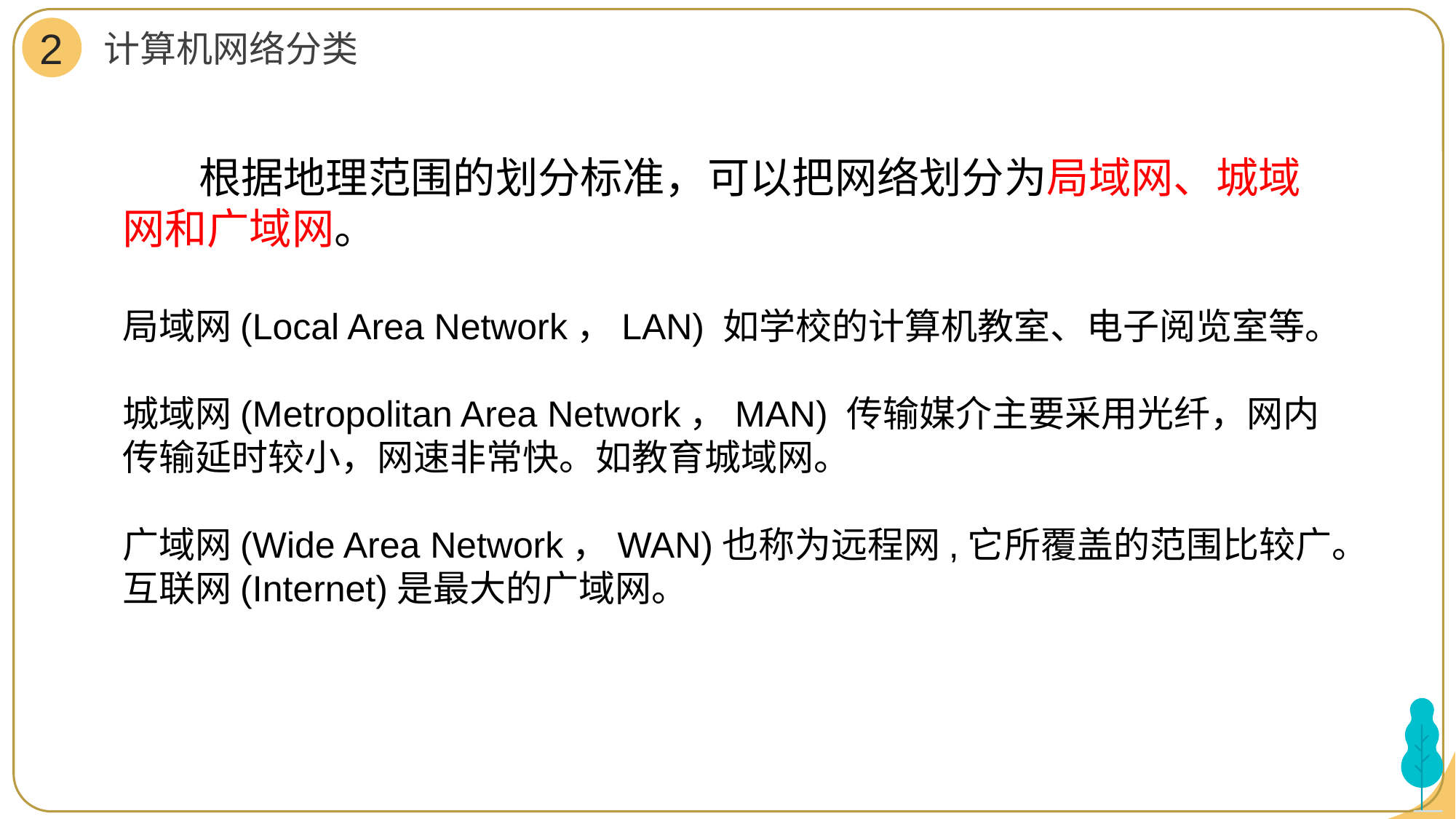

计算机网络分类
2
       根据地理范围的划分标准，可以把网络划分为局域网、城域网和广域网。

局域网(Local Area Network，LAN) 如学校的计算机教室、电子阅览室等。

城域网(Metropolitan Area Network，MAN) 传输媒介主要采用光纤，网内传输延时较小，网速非常快。如教育城域网。

广域网(Wide Area Network，WAN)也称为远程网,它所覆盖的范围比较广。互联网(Internet)是最大的广域网。